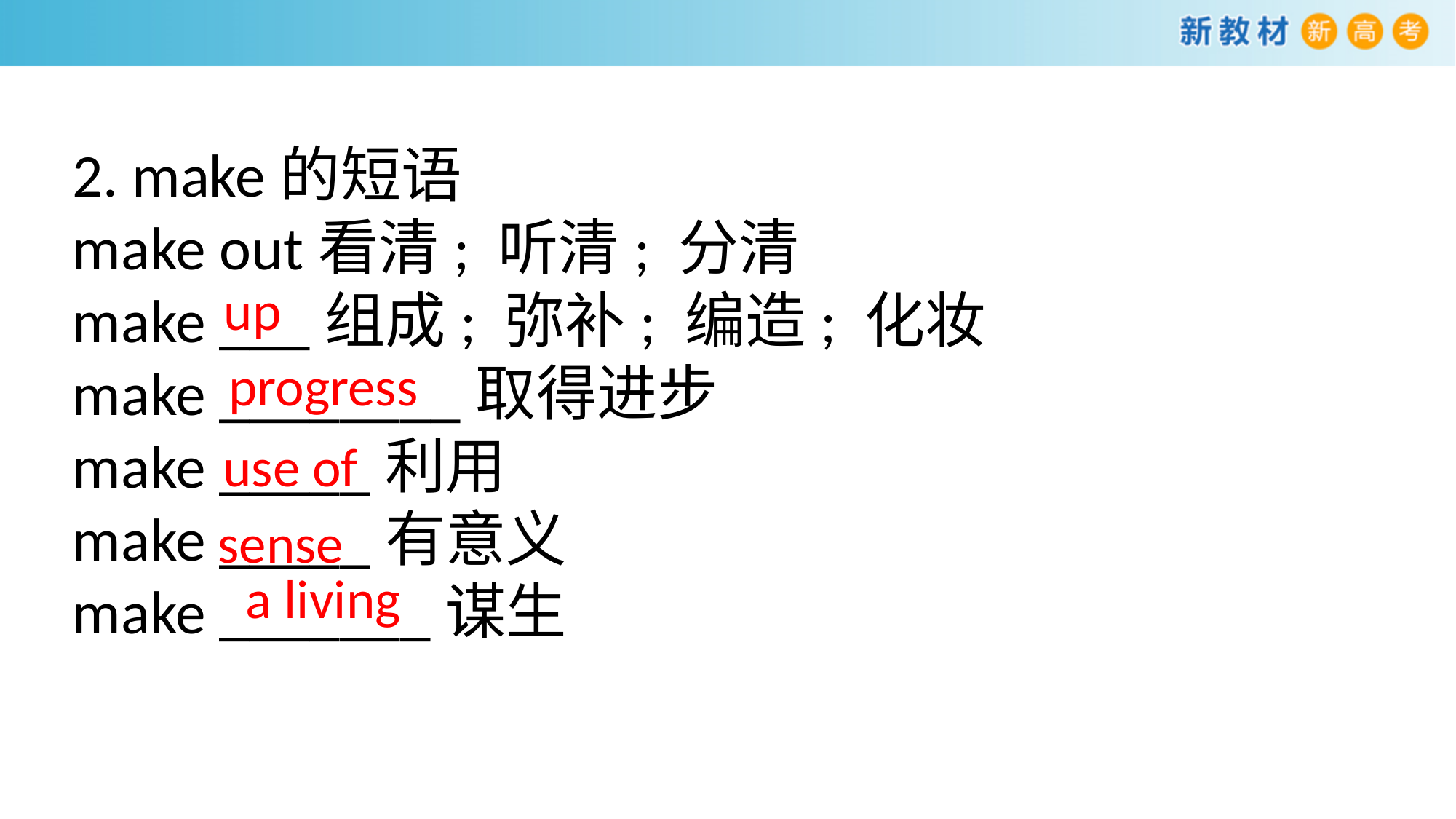

2. make的短语
make out看清; 听清; 分清
make ___组成; 弥补; 编造; 化妆
make ________取得进步
make _____利用
make _____有意义
make _______谋生
up
progress
use of
sense
a living